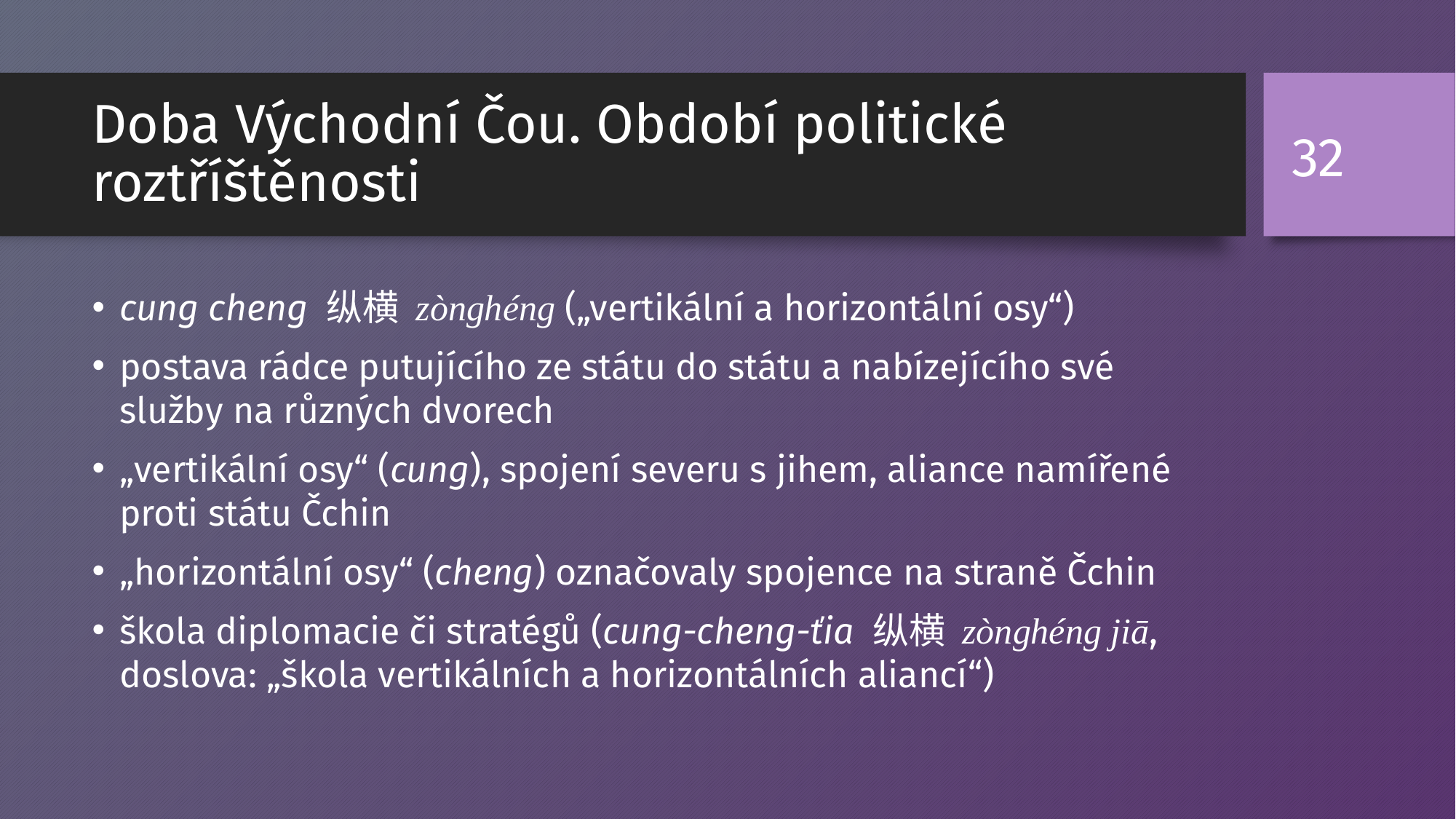

32
# Doba Východní Čou. Období politické roztříštěnosti
cung cheng 纵横 zònghéng („vertikální a horizontální osy“)
postava rádce putujícího ze státu do státu a nabízejícího své služby na různých dvorech
„vertikální osy“ (cung), spojení severu s jihem, aliance namířené proti státu Čchin
„horizontální osy“ (cheng) označovaly spojence na straně Čchin
škola diplomacie či stratégů (cung-cheng-ťia 纵横 zònghéng jiā, doslova: „škola vertikálních a horizontálních aliancí“)